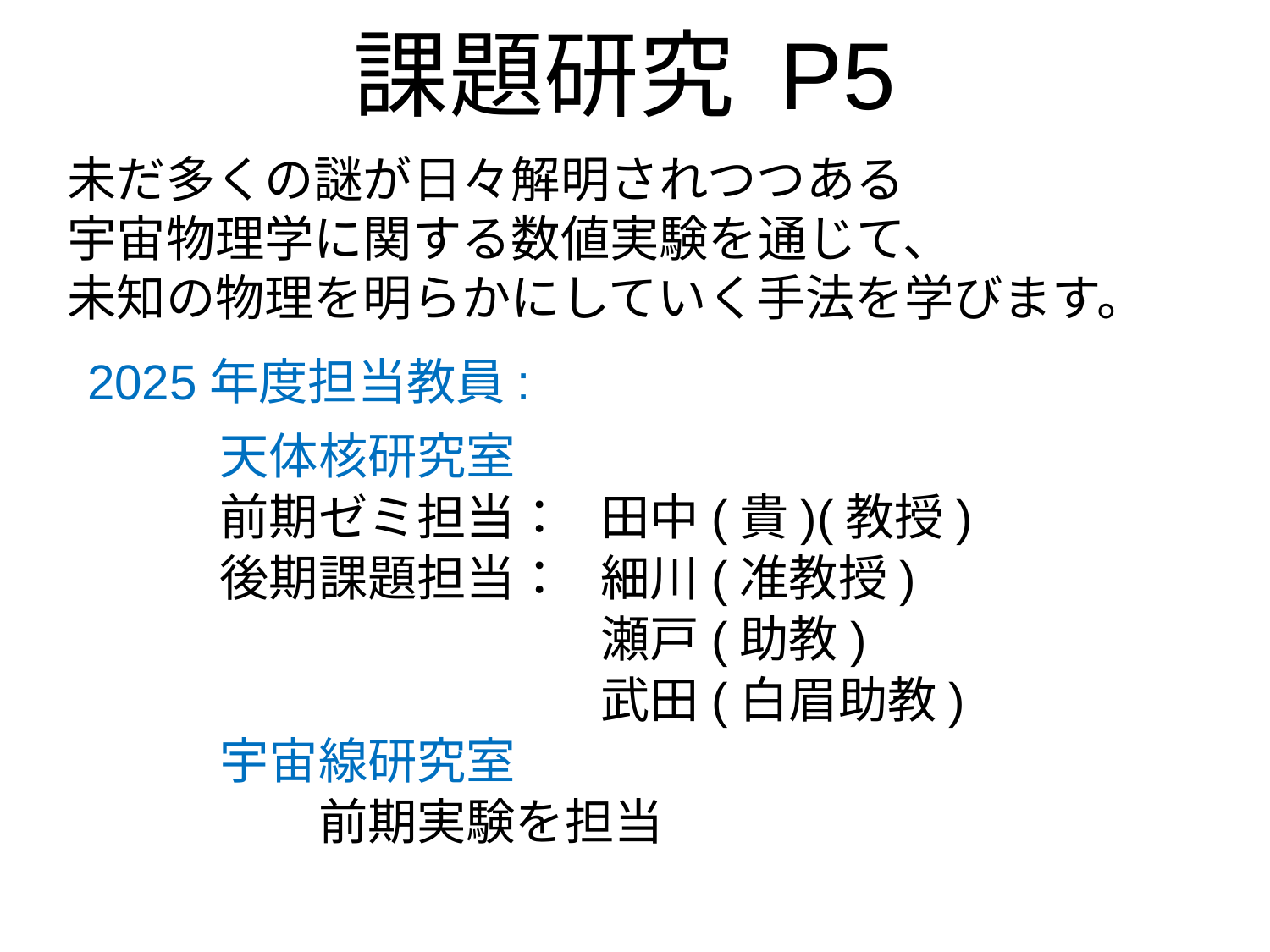

# 課題研究 P5
未だ多くの謎が日々解明されつつある
宇宙物理学に関する数値実験を通じて、
未知の物理を明らかにしていく手法を学びます。
2025年度担当教員:
天体核研究室
前期ゼミ担当：	田中(貴)(教授)
後期課題担当：	細川(准教授)
			瀬戸(助教)
			武田(白眉助教)
宇宙線研究室
　　前期実験を担当